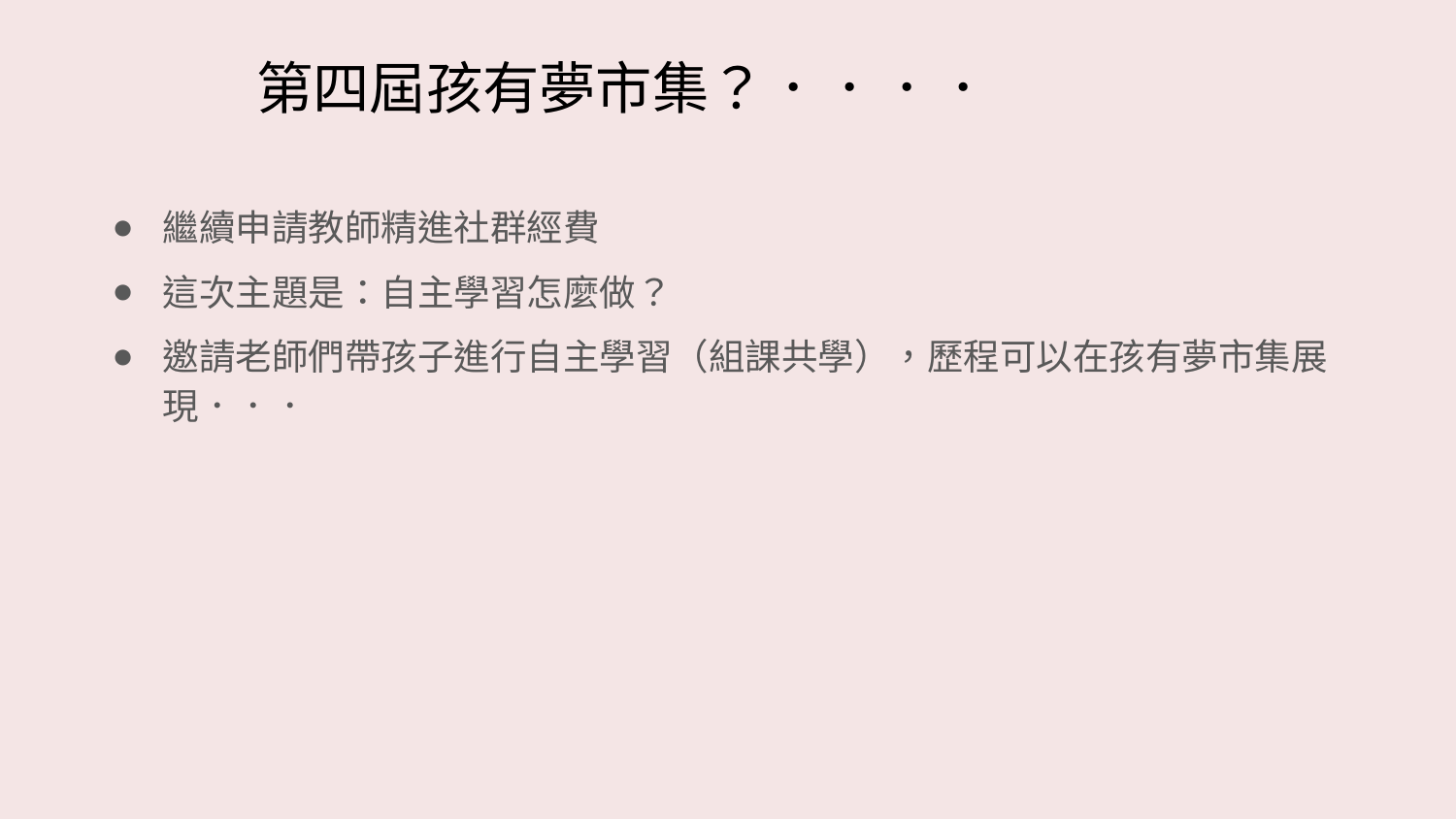

# 第四屆孩有夢市集？．．．．
繼續申請教師精進社群經費
這次主題是：自主學習怎麼做？
邀請老師們帶孩子進行自主學習（組課共學），歷程可以在孩有夢市集展現．．．